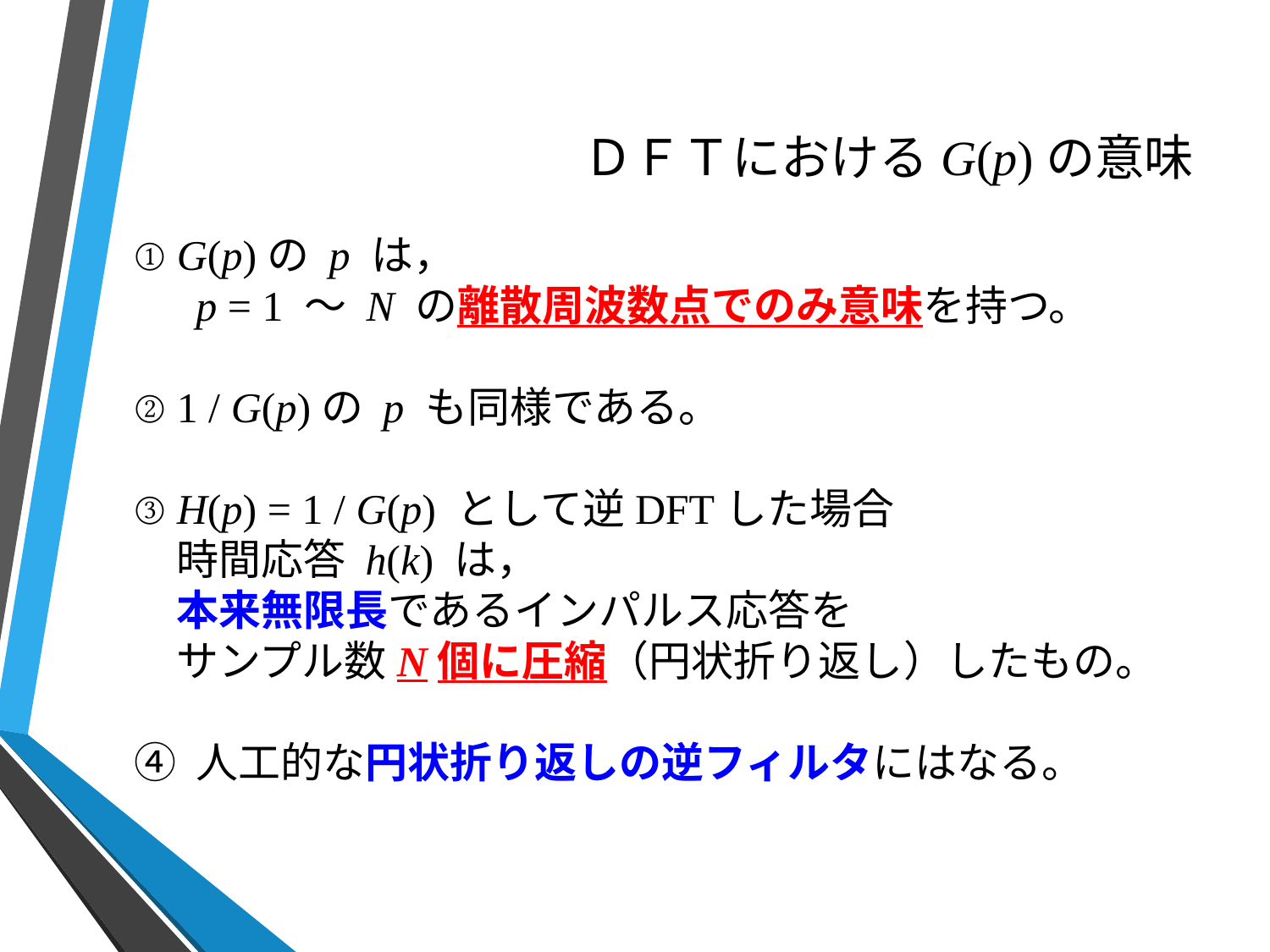

# ＤＦＴにおけるG(p)の意味
① G(p)の p は，
　 p = 1 ～ N の離散周波数点でのみ意味を持つ。

② 1 / G(p)の p も同様である。

③ H(p) = 1 / G(p) として逆DFTした場合
　時間応答 h(k) は，
　本来無限長であるインパルス応答を
　サンプル数N個に圧縮（円状折り返し）したもの。

④ 人工的な円状折り返しの逆フィルタにはなる。